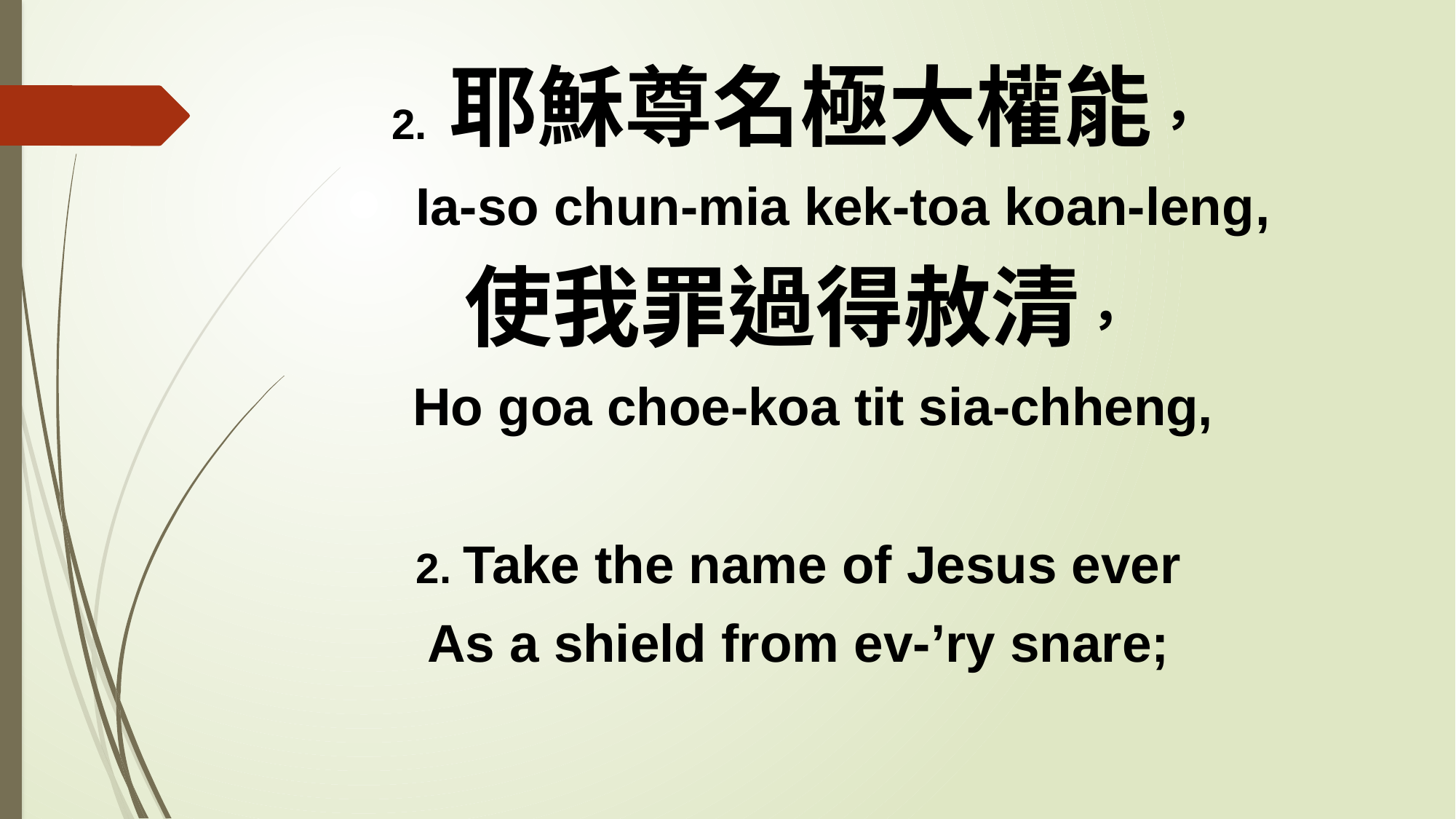

2. 耶穌尊名極大權能，
      Ia-so chun-mia kek-toa koan-leng,
使我罪過得赦清，
  Ho goa choe-koa tit sia-chheng,

2. Take the name of Jesus ever
As a shield from ev-’ry snare;